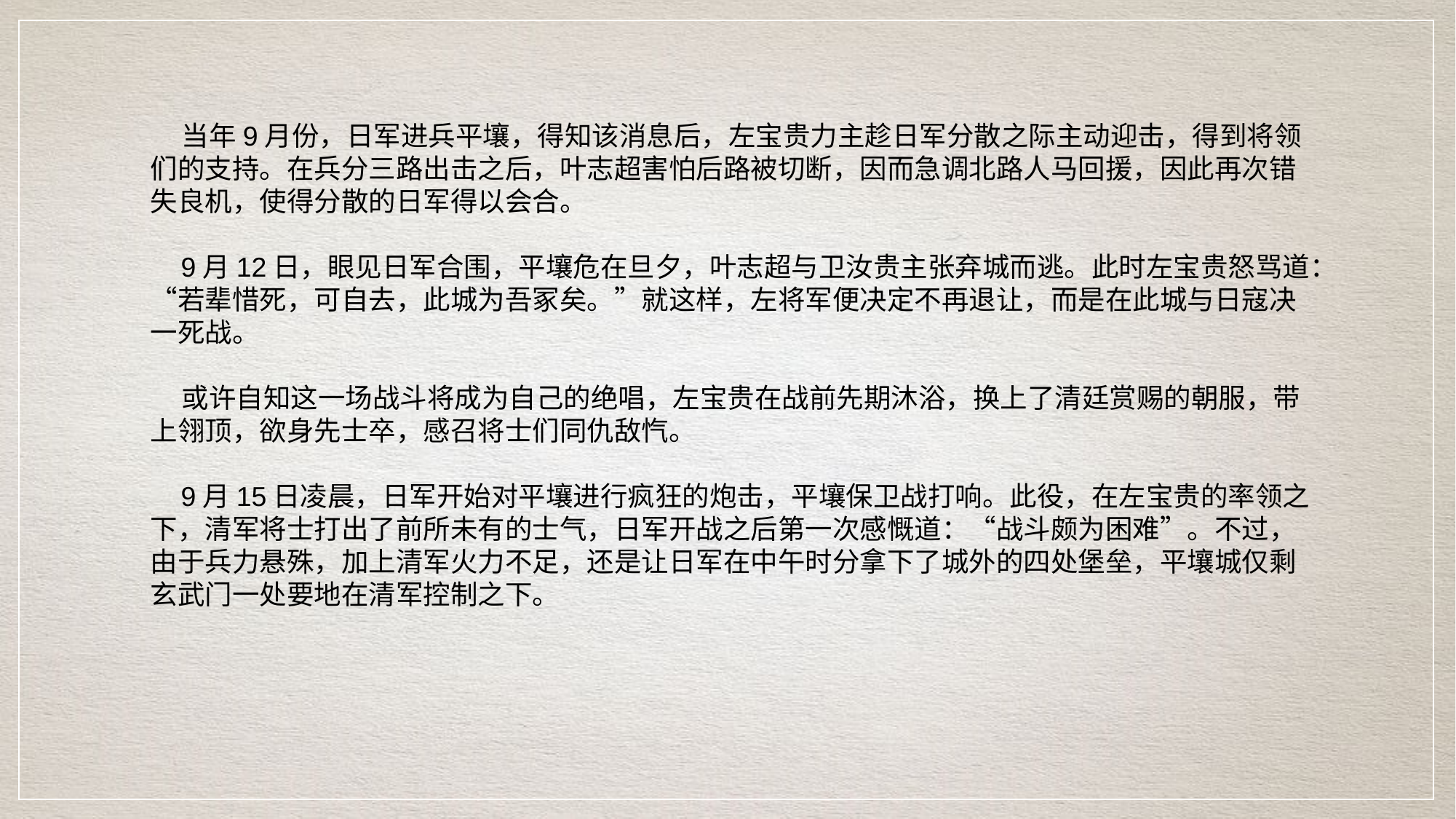

当年9月份，日军进兵平壤，得知该消息后，左宝贵力主趁日军分散之际主动迎击，得到将领们的支持。在兵分三路出击之后，叶志超害怕后路被切断，因而急调北路人马回援，因此再次错失良机，使得分散的日军得以会合。

    9月12日，眼见日军合围，平壤危在旦夕，叶志超与卫汝贵主张弃城而逃。此时左宝贵怒骂道：“若辈惜死，可自去，此城为吾冢矣。”就这样，左将军便决定不再退让，而是在此城与日寇决一死战。

    或许自知这一场战斗将成为自己的绝唱，左宝贵在战前先期沐浴，换上了清廷赏赐的朝服，带上翎顶，欲身先士卒，感召将士们同仇敌忾。

    9月15日凌晨，日军开始对平壤进行疯狂的炮击，平壤保卫战打响。此役，在左宝贵的率领之下，清军将士打出了前所未有的士气，日军开战之后第一次感慨道：“战斗颇为困难”。不过，由于兵力悬殊，加上清军火力不足，还是让日军在中午时分拿下了城外的四处堡垒，平壤城仅剩玄武门一处要地在清军控制之下。